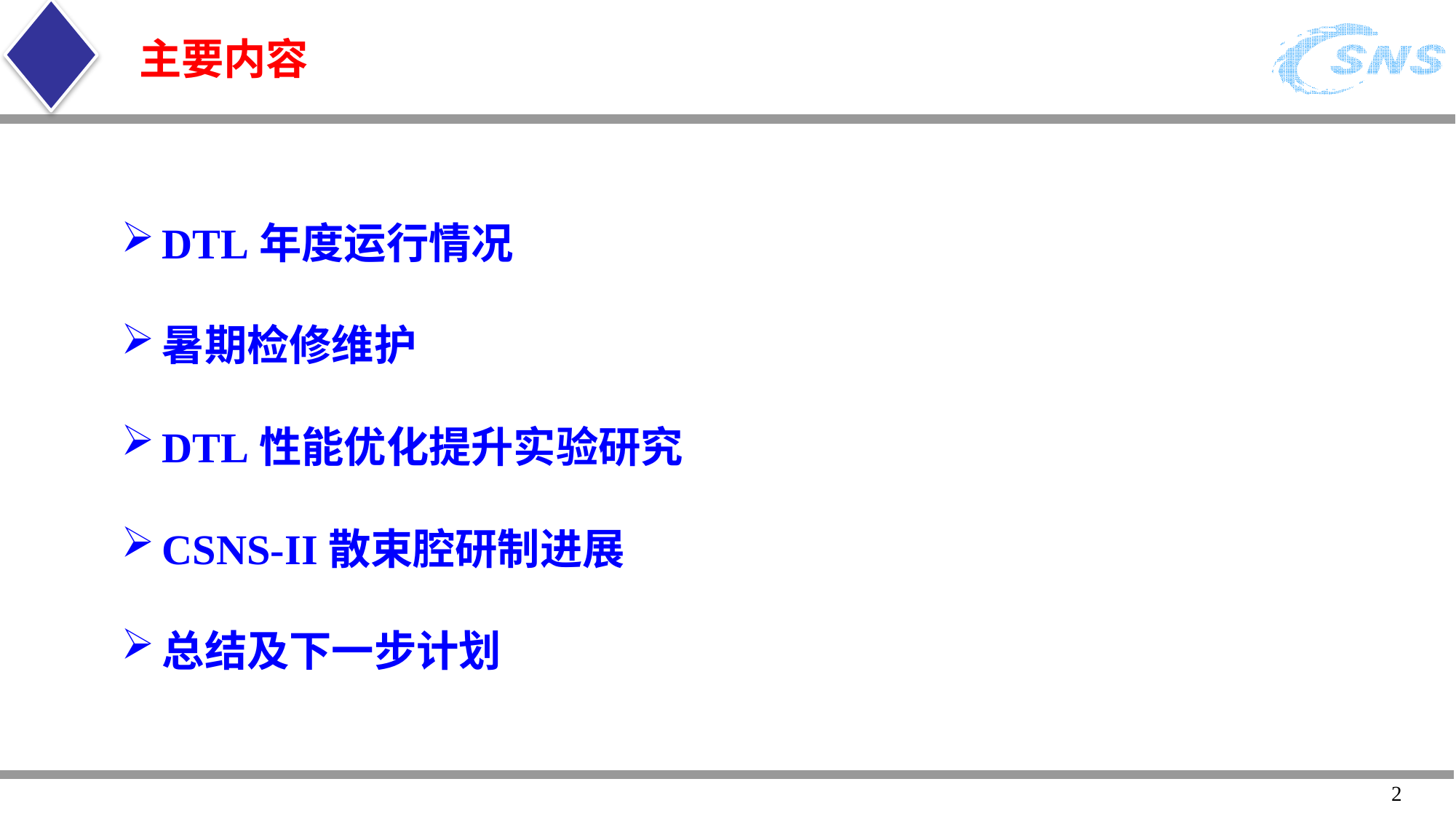

# 主要内容
DTL年度运行情况
暑期检修维护
DTL性能优化提升实验研究
CSNS-II散束腔研制进展
总结及下一步计划

2